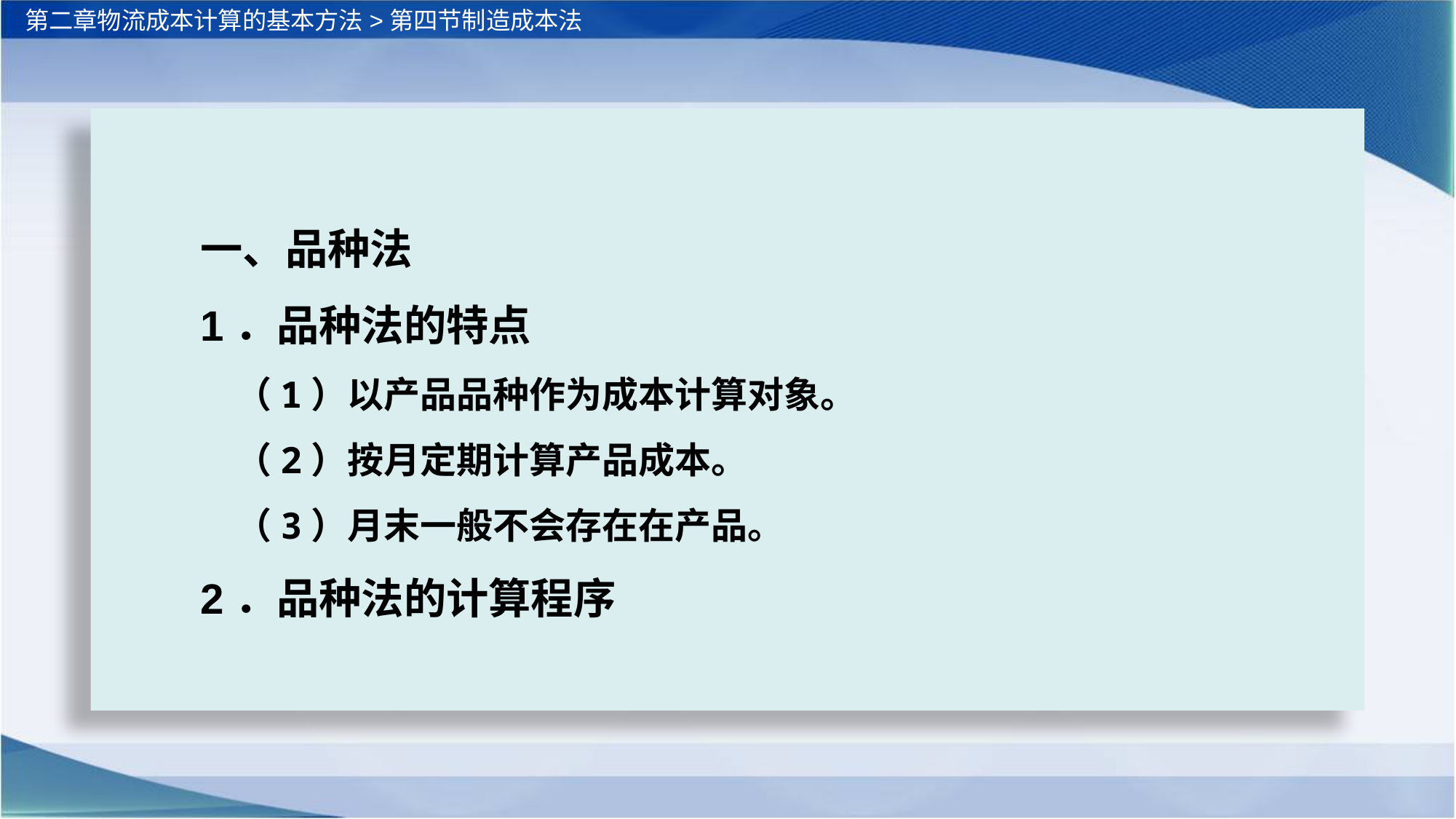

第二章物流成本计算的基本方法>第四节制造成本法
一、品种法
1．品种法的特点
（1）以产品品种作为成本计算对象。
（2）按月定期计算产品成本。
（3）月末一般不会存在在产品。
2．品种法的计算程序